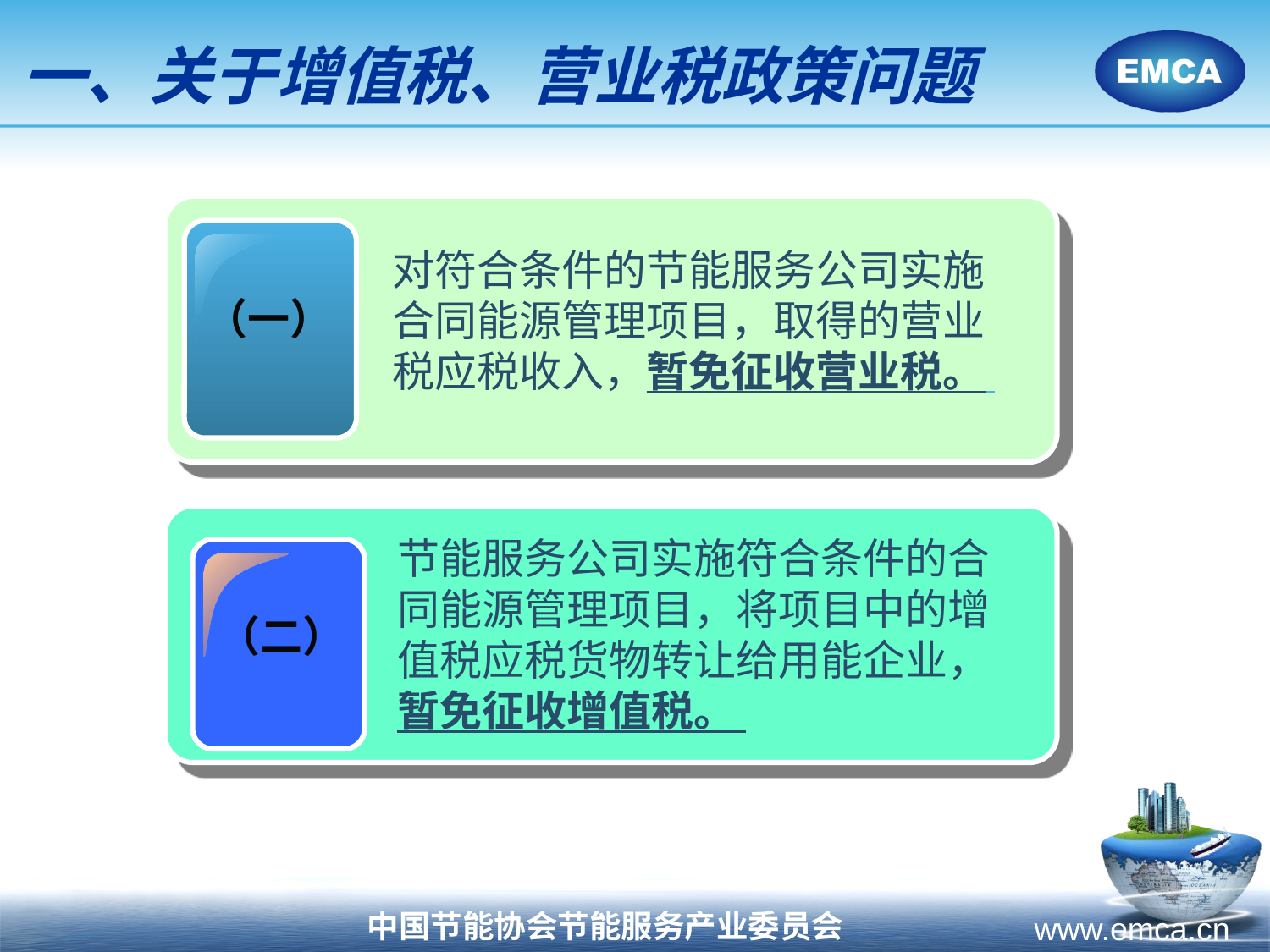

一、关于增值税、营业税政策问题

（一）
对符合条件的节能服务公司实施合同能源管理项目，取得的营业税应税收入，暂免征收营业税。

节能服务公司实施符合条件的合同能源管理项目，将项目中的增值税应税货物转让给用能企业，暂免征收增值税。

 （二）